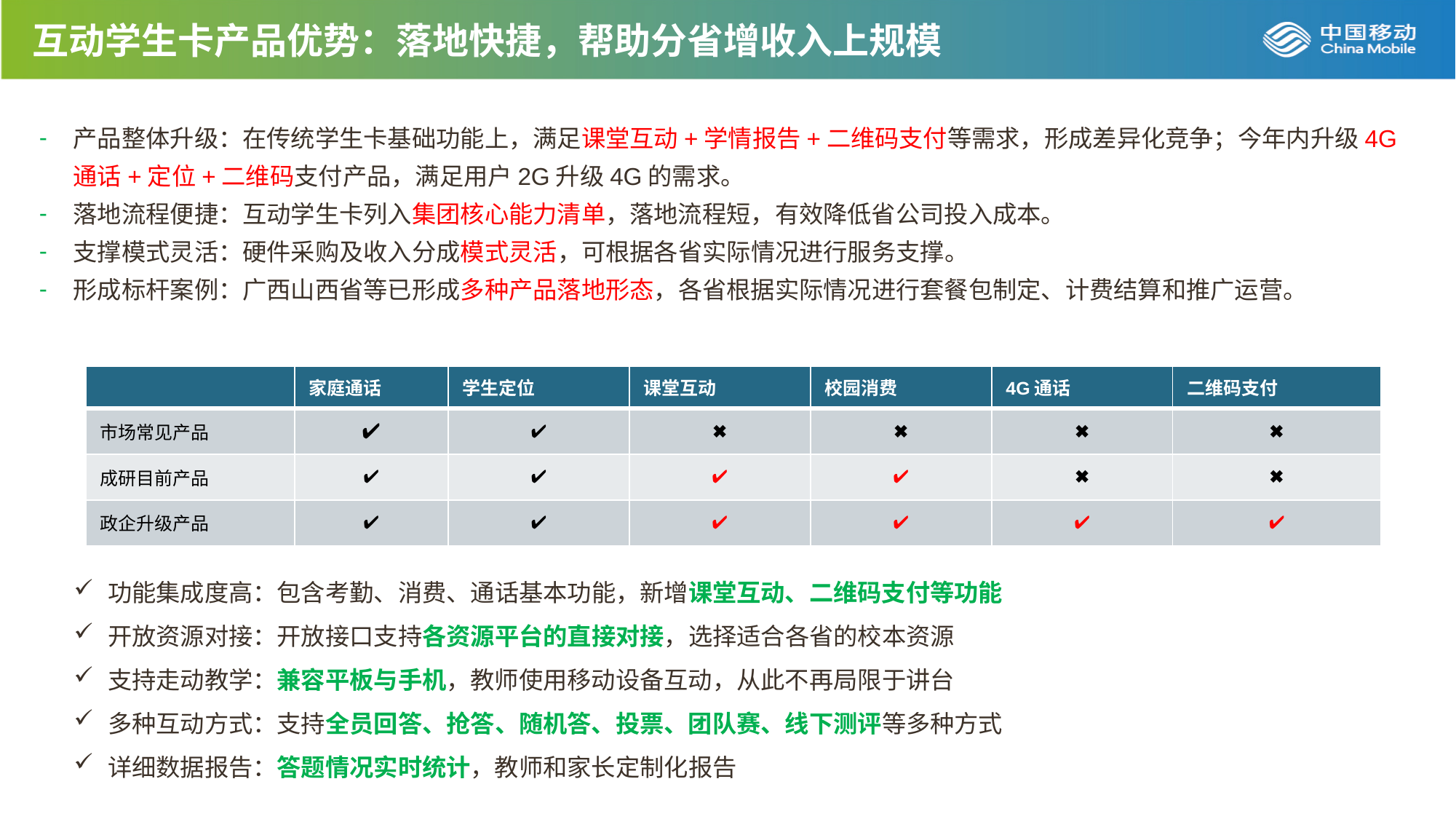

互动学生卡产品优势：落地快捷，帮助分省增收入上规模
产品整体升级：在传统学生卡基础功能上，满足课堂互动+学情报告+二维码支付等需求，形成差异化竞争；今年内升级4G通话+定位+二维码支付产品，满足用户2G升级4G的需求。
落地流程便捷：互动学生卡列入集团核心能力清单，落地流程短，有效降低省公司投入成本。
支撑模式灵活：硬件采购及收入分成模式灵活，可根据各省实际情况进行服务支撑。
形成标杆案例：广西山西省等已形成多种产品落地形态，各省根据实际情况进行套餐包制定、计费结算和推广运营。
|  | 家庭通话 | 学生定位 | 课堂互动 | 校园消费 | 4G通话 | 二维码支付 |
| --- | --- | --- | --- | --- | --- | --- |
| 市场常见产品 | ✔ | ✔ | ✖ | ✖ | ✖ | ✖ |
| 成研目前产品 | ✔ | ✔ | ✔ | ✔ | ✖ | ✖ |
| 政企升级产品 | ✔ | ✔ | ✔ | ✔ | ✔ | ✔ |
功能集成度高：包含考勤、消费、通话基本功能，新增课堂互动、二维码支付等功能
开放资源对接：开放接口支持各资源平台的直接对接，选择适合各省的校本资源
支持走动教学：兼容平板与手机，教师使用移动设备互动，从此不再局限于讲台
多种互动方式：支持全员回答、抢答、随机答、投票、团队赛、线下测评等多种方式
详细数据报告：答题情况实时统计，教师和家长定制化报告